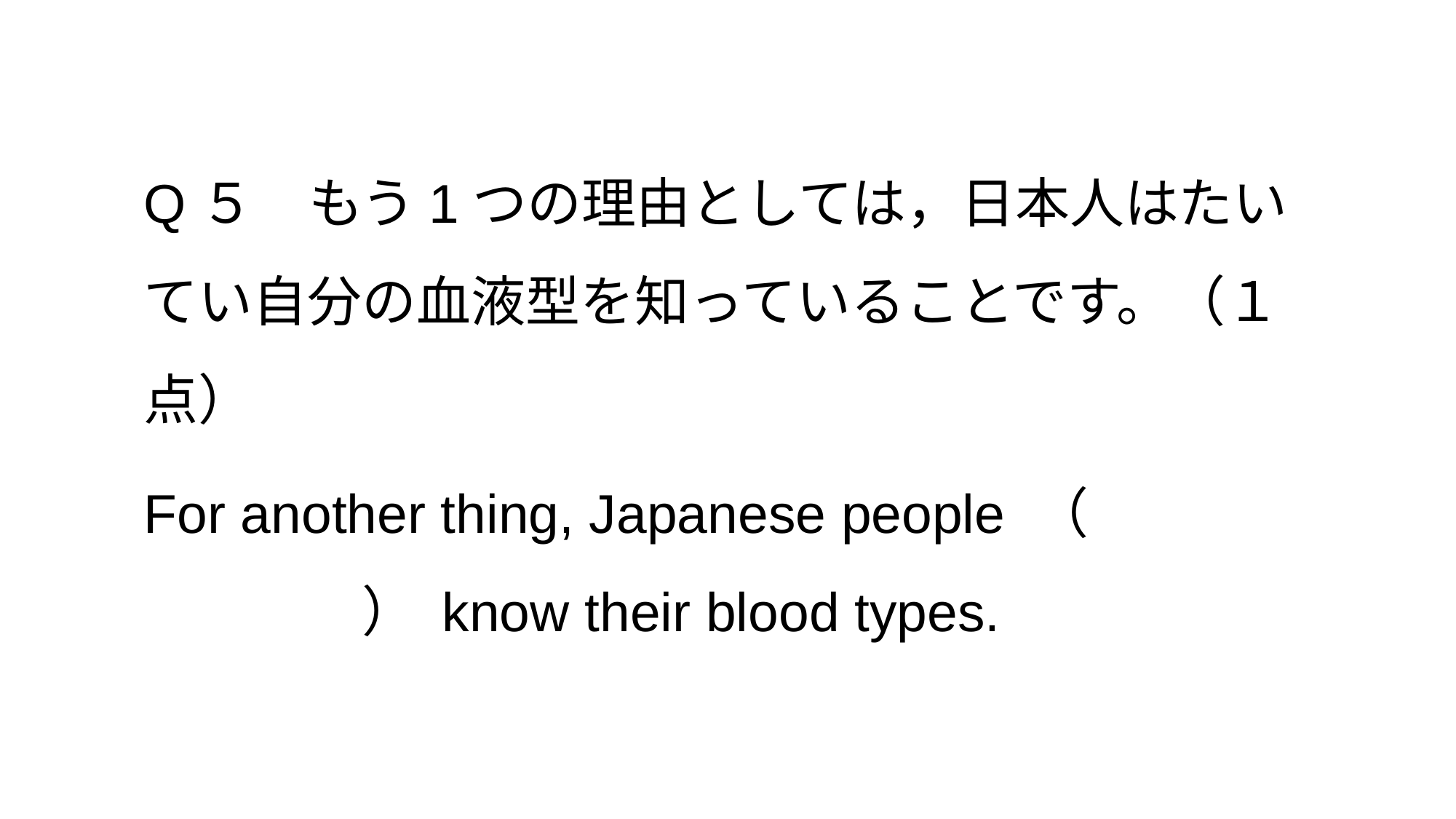

Q５　もう1つの理由としては，日本人はたいてい自分の血液型を知っていることです。（１点）
For another thing, Japanese people （　　　　　　　） know their blood types.